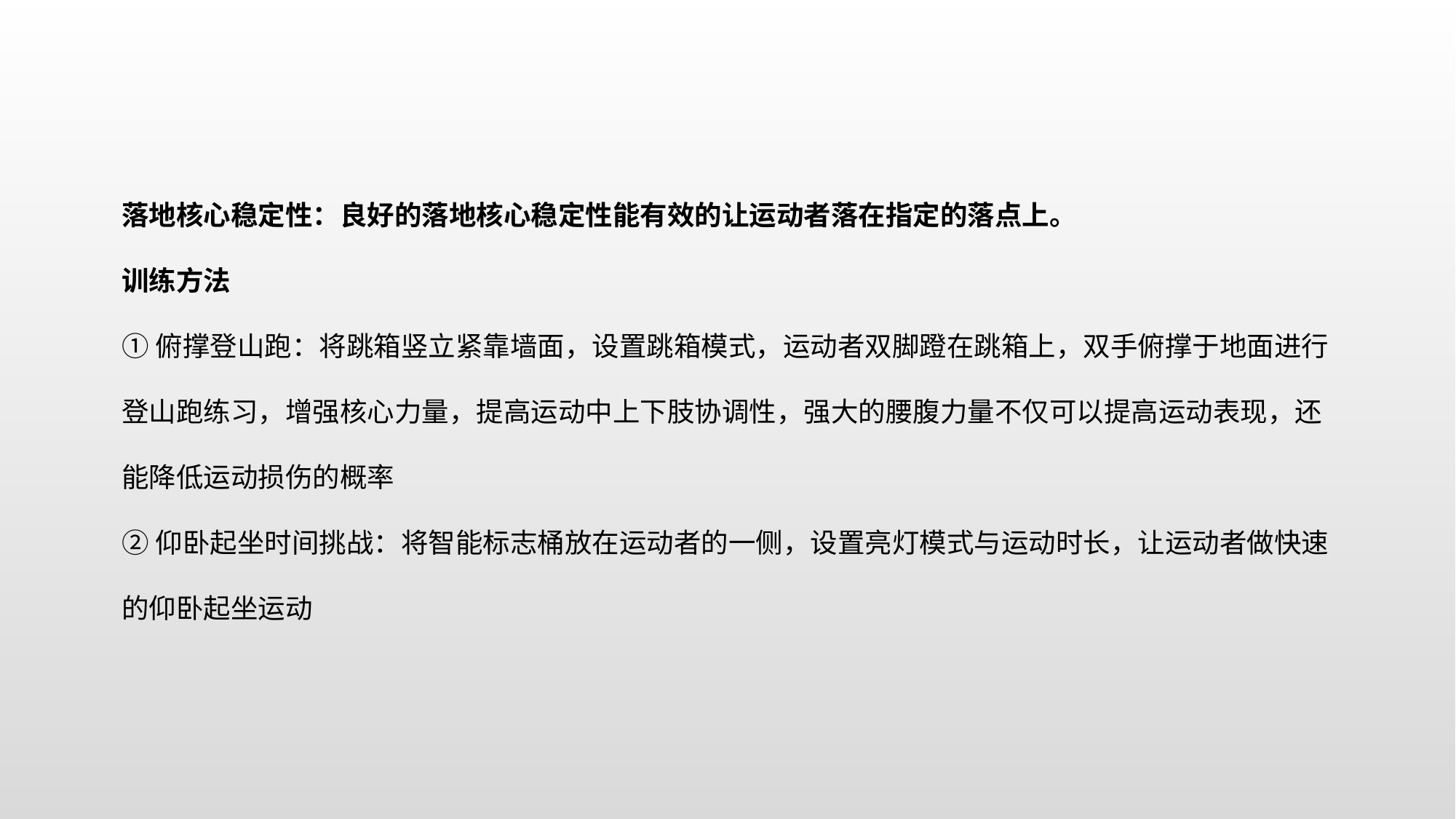

落地核心稳定性：良好的落地核心稳定性能有效的让运动者落在指定的落点上。
训练方法
①俯撑登山跑：将跳箱竖立紧靠墙面，设置跳箱模式，运动者双脚蹬在跳箱上，双手俯撑于地面进行登山跑练习，增强核心力量，提高运动中上下肢协调性，强大的腰腹力量不仅可以提高运动表现，还能降低运动损伤的概率
②仰卧起坐时间挑战：将智能标志桶放在运动者的一侧，设置亮灯模式与运动时长，让运动者做快速的仰卧起坐运动